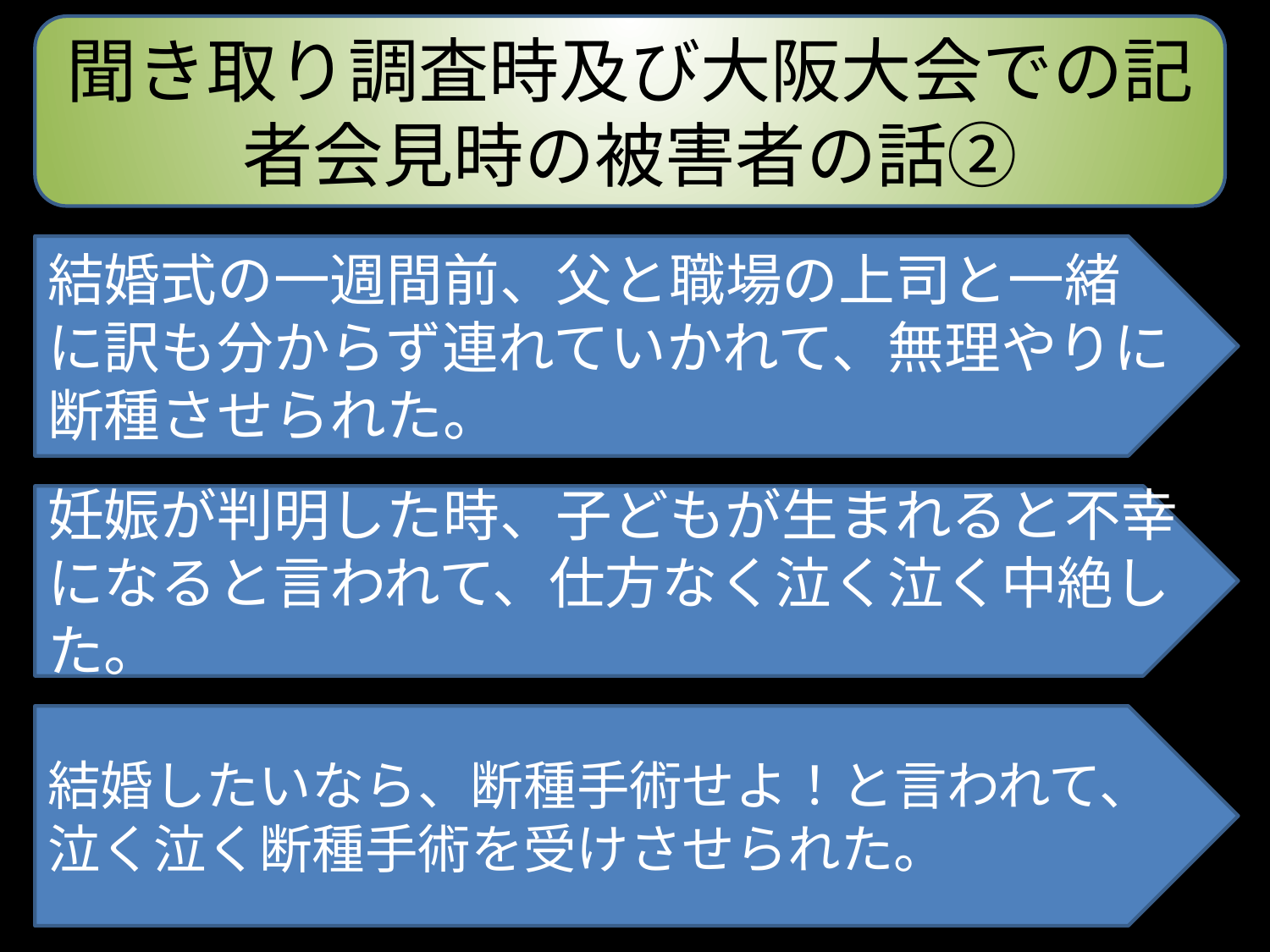

聞き取り調査時及び大阪大会での記者会見時の被害者の話②
結婚式の一週間前、父と職場の上司と一緒に訳も分からず連れていかれて、無理やりに断種させられた。
妊娠が判明した時、子どもが生まれると不幸になると言われて、仕方なく泣く泣く中絶した。
結婚したいなら、断種手術せよ！と言われて、泣く泣く断種手術を受けさせられた。